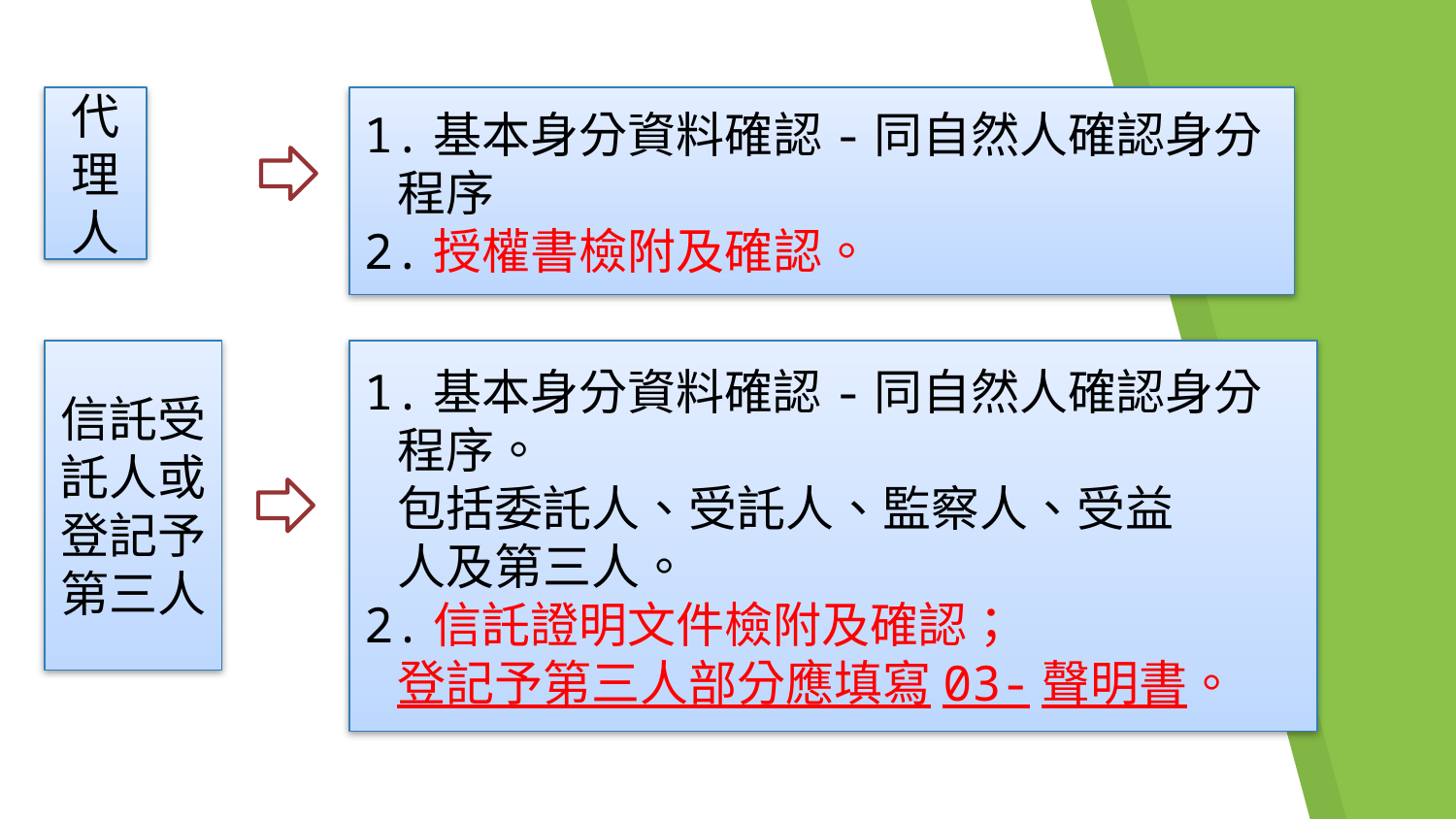

1.基本身分資料確認-同自然人確認身分
  程序
2.授權書檢附及確認。
代理人

信託受託人或登記予第三人
1.基本身分資料確認-同自然人確認身分
  程序。
  包括委託人、受託人、監察人、受益
  人及第三人。
2.信託證明文件檢附及確認；
  登記予第三人部分應填寫03-聲明書。